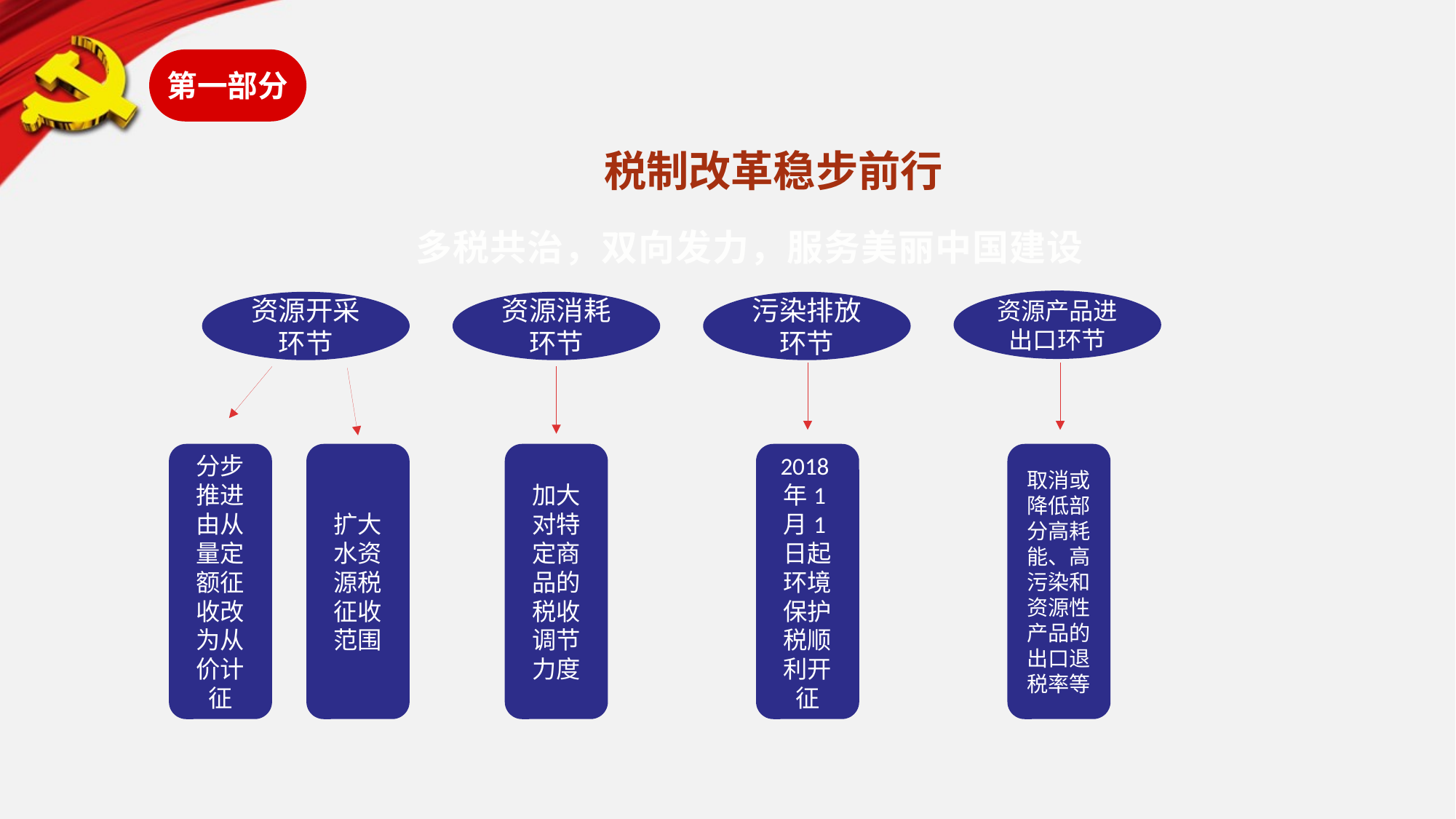

第一部分
税制改革稳步前行
多税共治，双向发力，服务美丽中国建设
资源产品进出口环节
资源开采环节
资源消耗环节
污染排放环节
分步推进由从量定额征收改为从价计征
扩大水资源税征收范围
加大对特定商品的税收调节力度
2018年1月1日起环境保护税顺利开征
取消或降低部分高耗能、高污染和资源性产品的出口退税率等